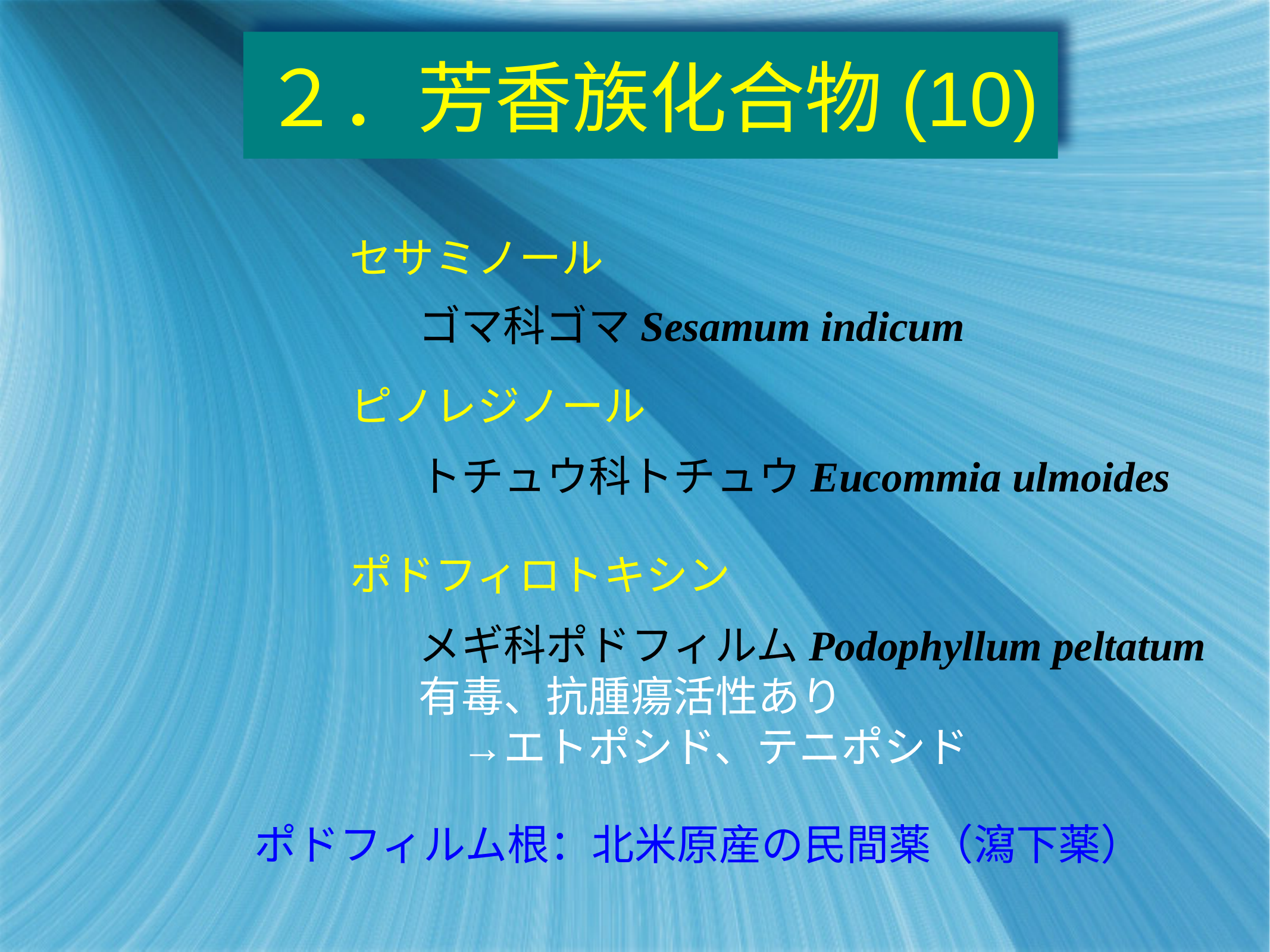

# ２．芳香族化合物(10)
セサミノール
ゴマ科ゴマSesamum indicum
ピノレジノール
トチュウ科トチュウEucommia ulmoides
ポドフィロトキシン
メギ科ポドフィルムPodophyllum peltatum
有毒、抗腫瘍活性あり
　→エトポシド、テニポシド
ポドフィルム根：北米原産の民間薬（瀉下薬）